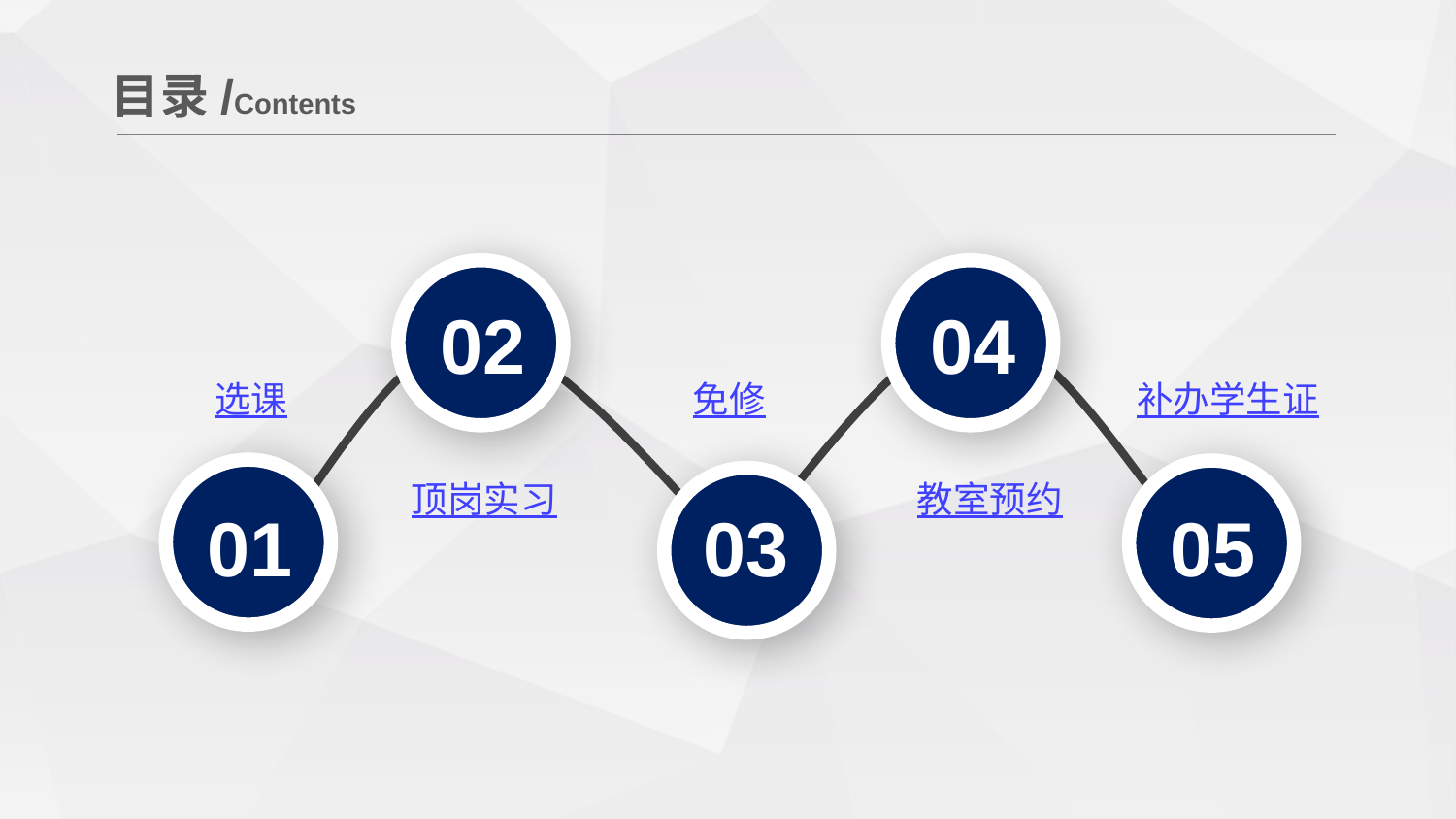

目录/Contents

02

04

选课
免修
补办学生证

01

05

03
顶岗实习
教室预约